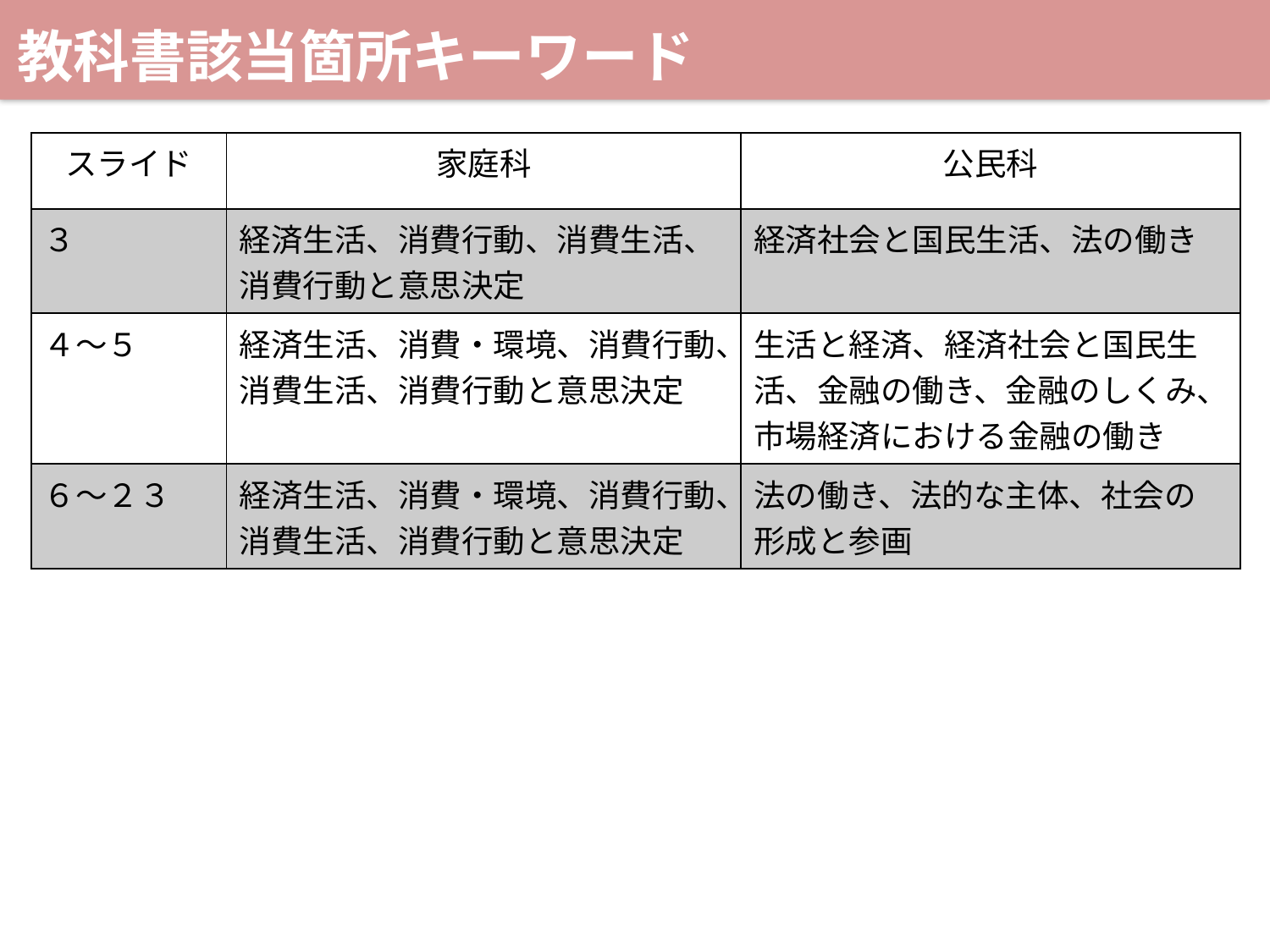

教科書該当箇所キーワード
| スライド | 家庭科 | 公民科 |
| --- | --- | --- |
| ３ | 経済生活、消費行動、消費生活、消費行動と意思決定 | 経済社会と国民生活、法の働き |
| ４～５ | 経済生活、消費・環境、消費行動、消費生活、消費行動と意思決定 | 生活と経済、経済社会と国民生活、金融の働き、金融のしくみ、市場経済における金融の働き |
| ６～２３ | 経済生活、消費・環境、消費行動、消費生活、消費行動と意思決定 | 法の働き、法的な主体、社会の形成と参画 |